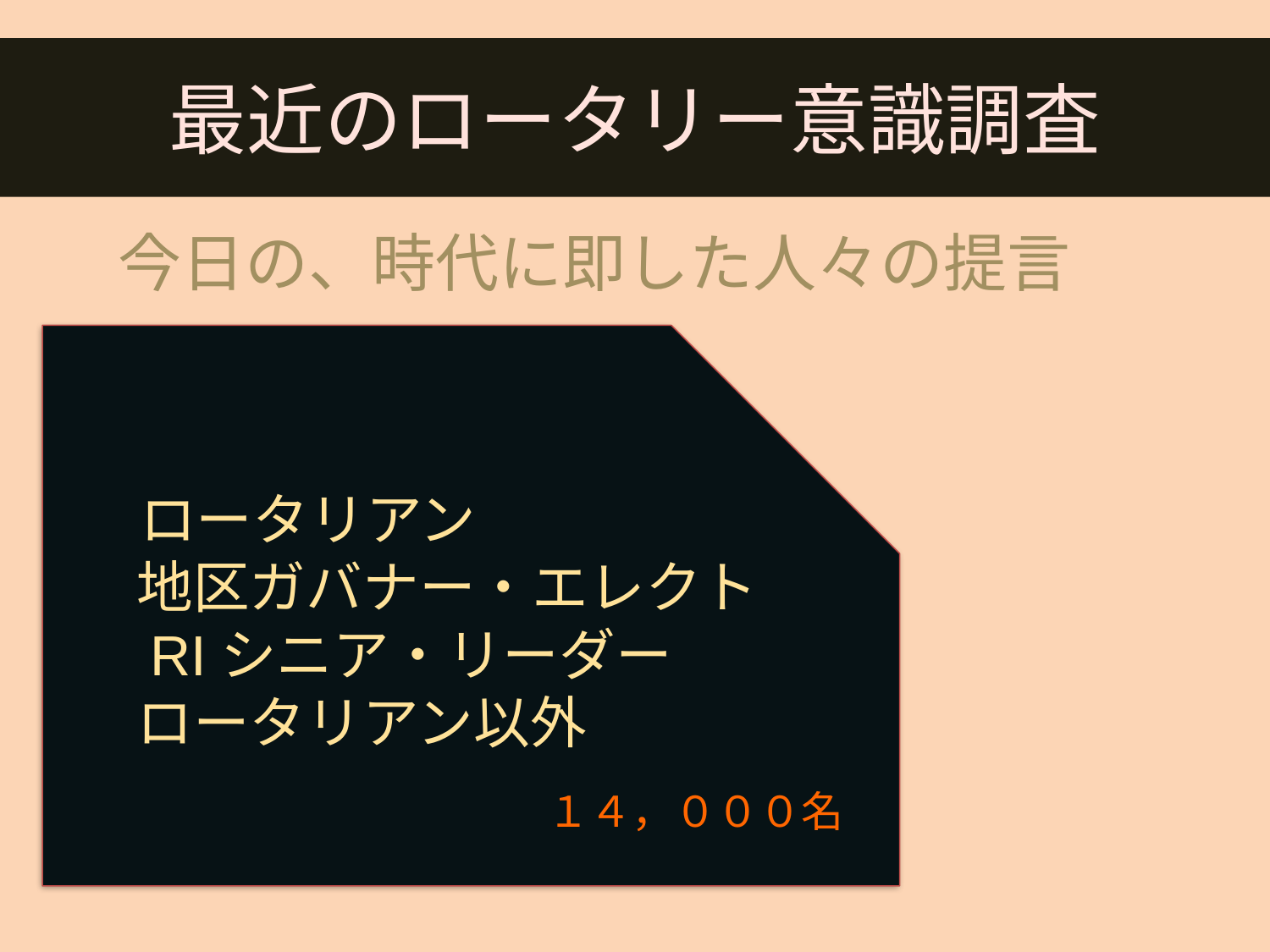

# 最近のロータリー意識調査
今日の、時代に即した人々の提言

　　   ロータリアン
　  地区ガバナー・エレクト
　  RIシニア・リーダー
　  ロータリアン以外
１４，０００名